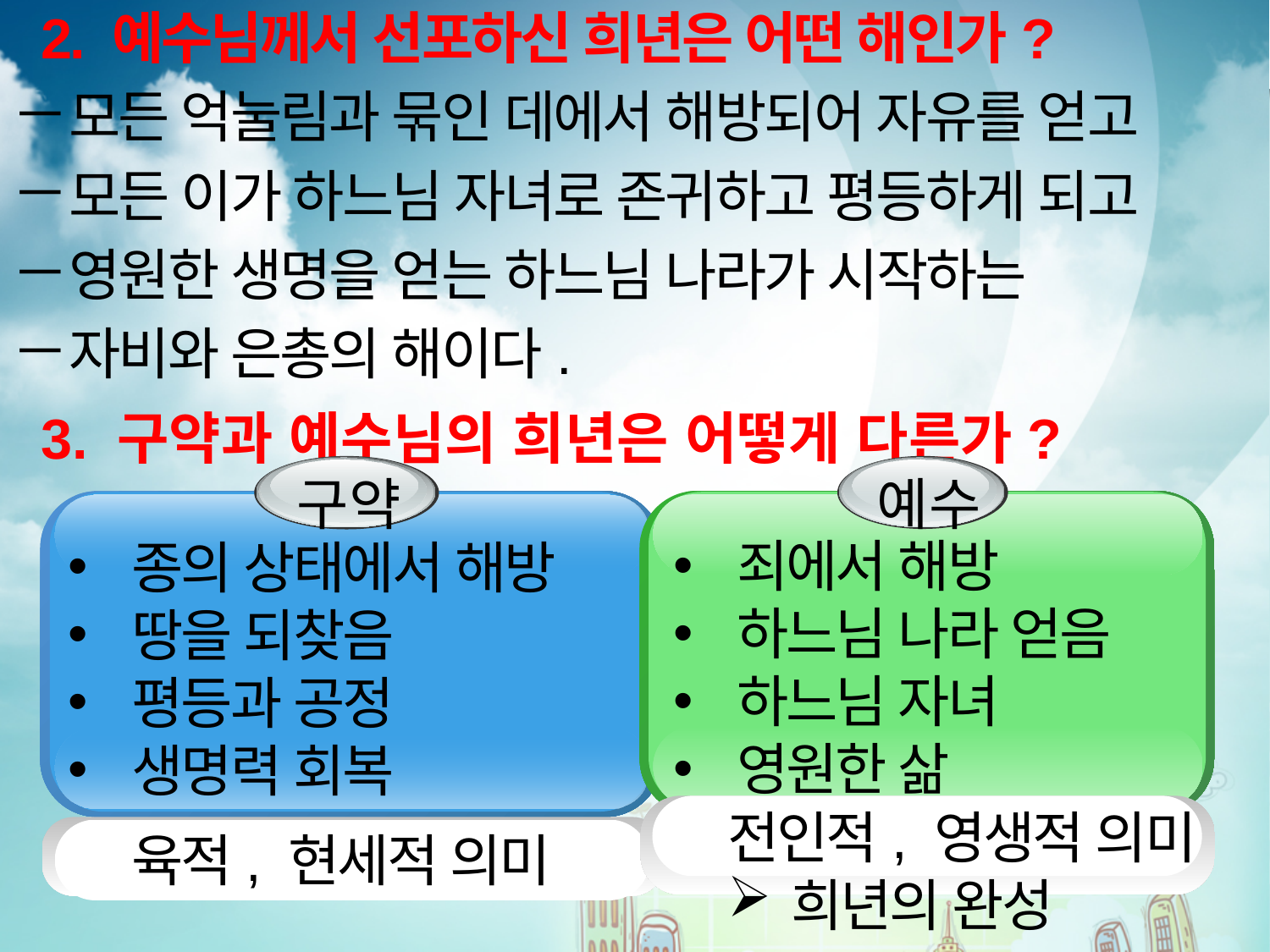

2. 예수님께서 선포하신 희년은 어떤 해인가?
모든 억눌림과 묶인 데에서 해방되어 자유를 얻고
모든 이가 하느님 자녀로 존귀하고 평등하게 되고
영원한 생명을 얻는 하느님 나라가 시작하는
자비와 은총의 해이다.

  3. 구약과 예수님의 희년은 어떻게 다른가?

예수

죄에서 해방
하느님 나라 얻음
하느님 자녀
영원한 삶

구약

종의 상태에서 해방
땅을 되찾음
평등과 공정
생명력 회복

전인적, 영생적 의미
희년의 완성
육적, 현세적 의미